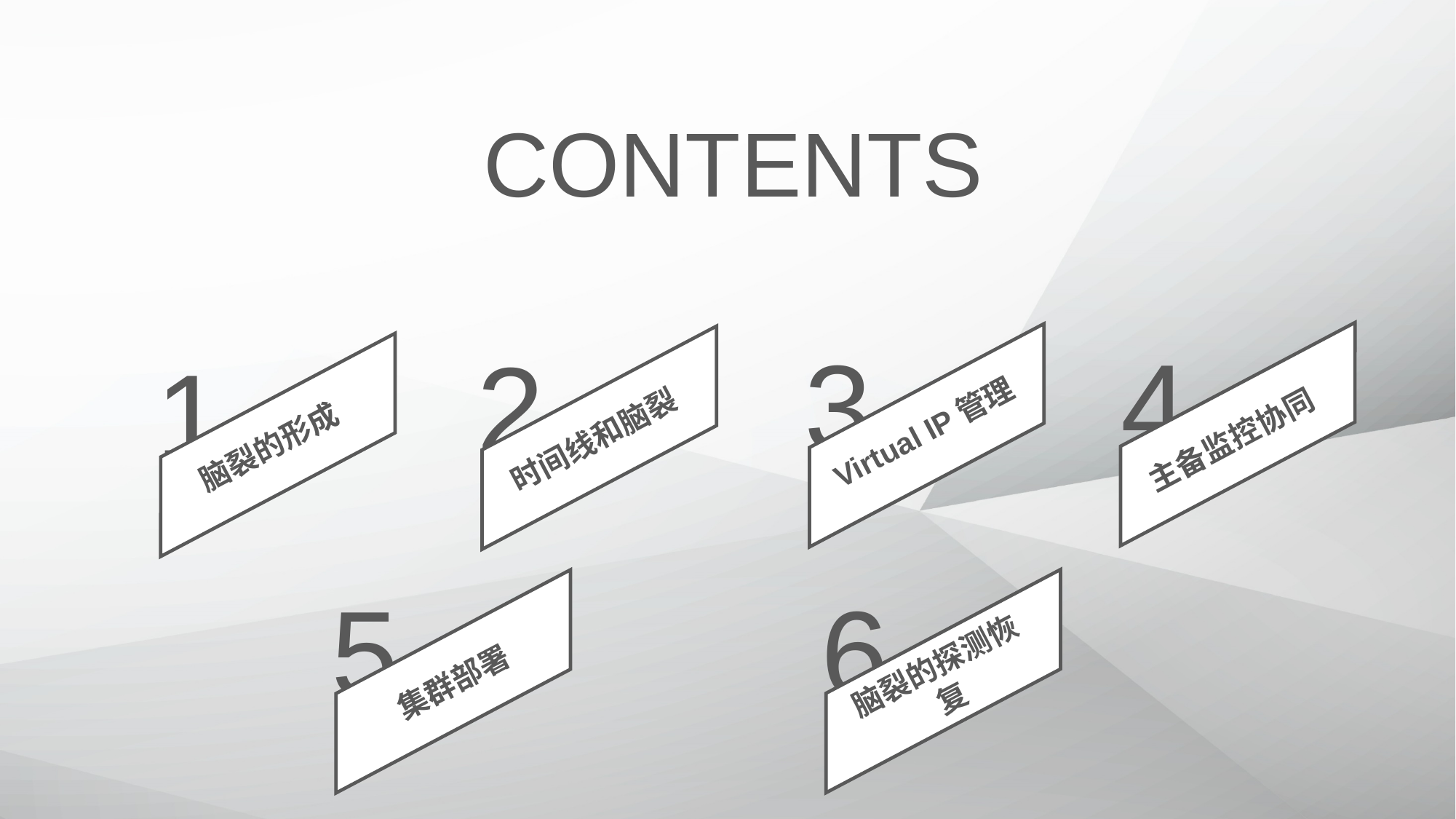

CONTENTS
4

主备监控协同
3

Virtual IP管理
2

时间线和脑裂
1

脑裂的形成
6
5
脑裂的探测恢复
集群部署